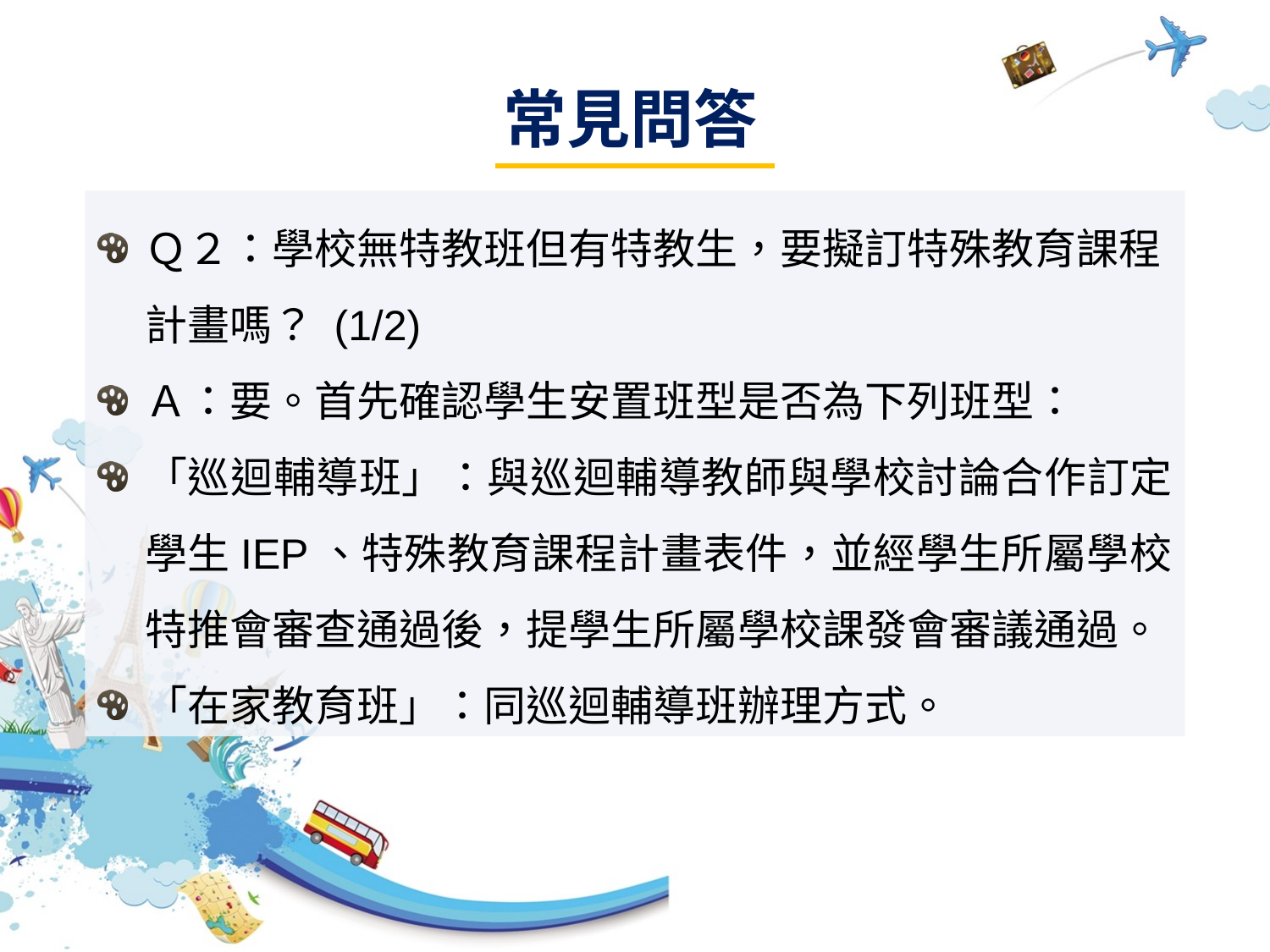

# 常見問答
Ｑ２：學校無特教班但有特教生，要擬訂特殊教育課程計畫嗎？ (1/2)
Ａ：要。首先確認學生安置班型是否為下列班型：
「巡迴輔導班」：與巡迴輔導教師與學校討論合作訂定學生IEP、特殊教育課程計畫表件，並經學生所屬學校特推會審查通過後，提學生所屬學校課發會審議通過。
「在家教育班」：同巡迴輔導班辦理方式。